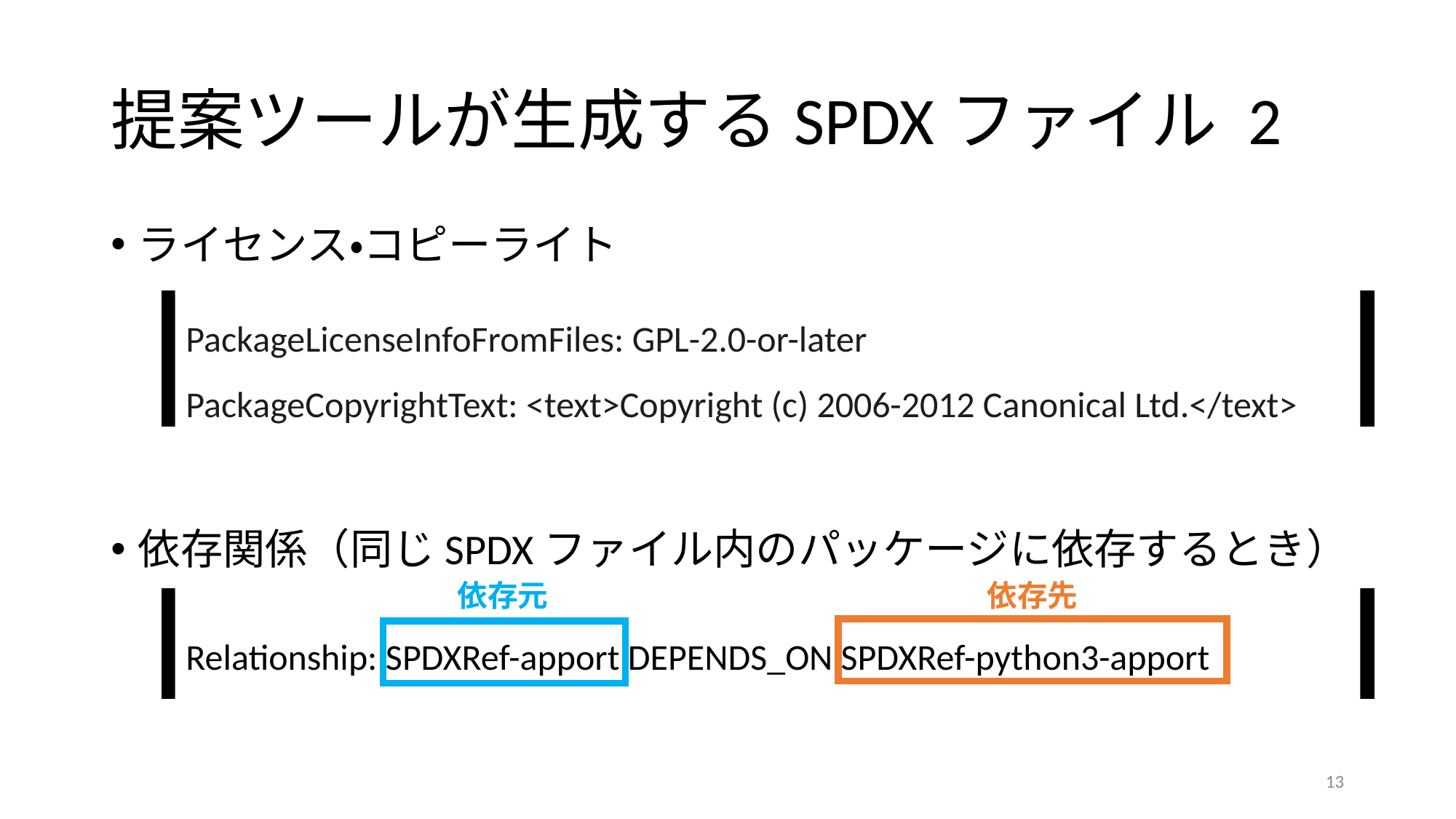

# 提案ツールが生成するSPDXファイル 2
ライセンス・コピーライト

依存関係（同じSPDXファイル内のパッケージに依存するとき）
PackageLicenseInfoFromFiles: GPL-2.0-or-later
PackageCopyrightText: <text>Copyright (c) 2006-2012 Canonical Ltd.</text>

依存元
依存先
Relationship: SPDXRef-apport DEPENDS_ON SPDXRef-python3-apport

13